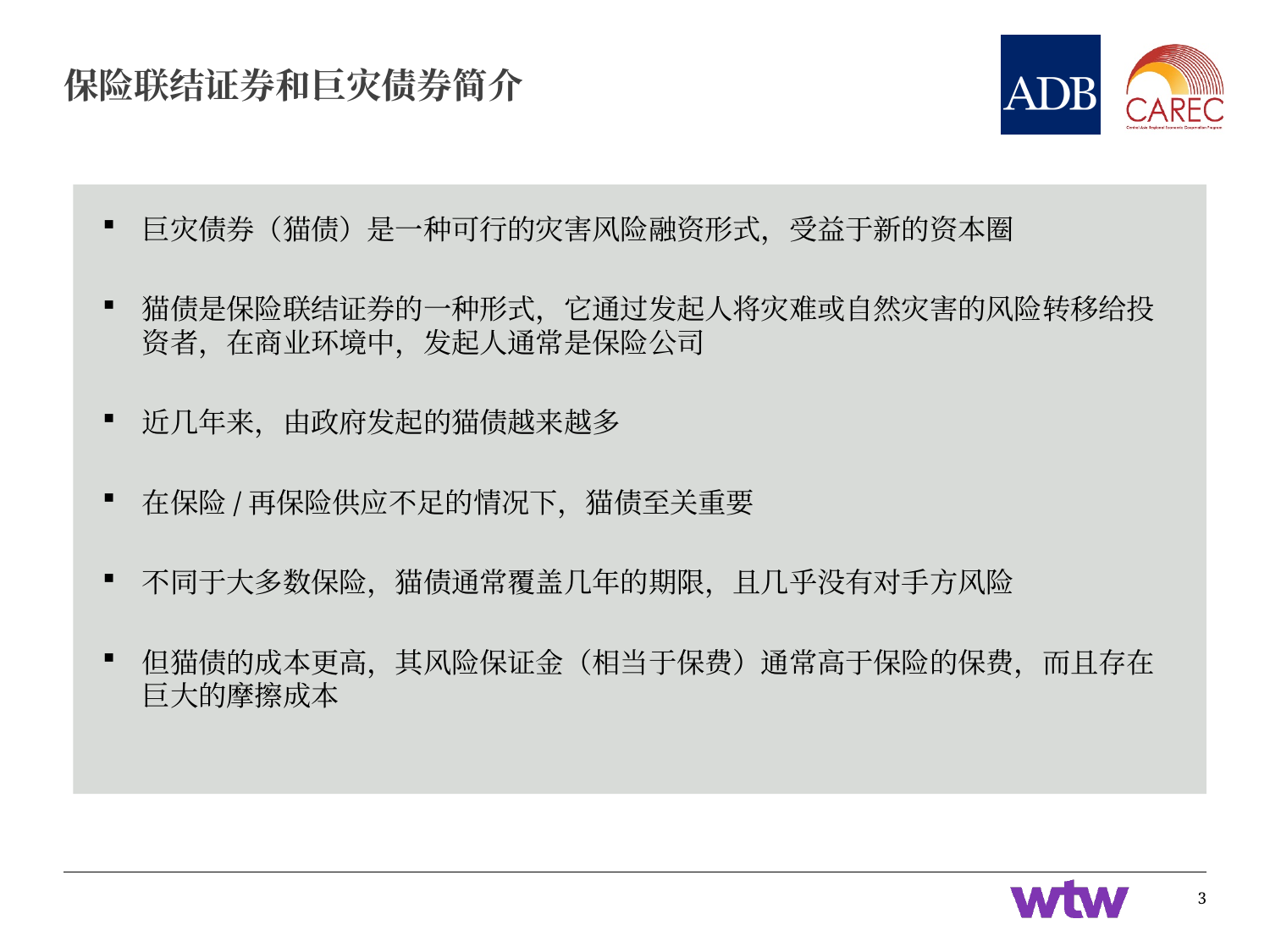

# 保险联结证券和巨灾债券简介

巨灾债券（猫债）是一种可行的灾害风险融资形式，受益于新的资本圈

猫债是保险联结证券的一种形式，它通过发起人将灾难或自然灾害的风险转移给投资者，在商业环境中，发起人通常是保险公司

近几年来，由政府发起的猫债越来越多

在保险/再保险供应不足的情况下，猫债至关重要

不同于大多数保险，猫债通常覆盖几年的期限，且几乎没有对手方风险

但猫债的成本更高，其风险保证金（相当于保费）通常高于保险的保费，而且存在巨大的摩擦成本
3